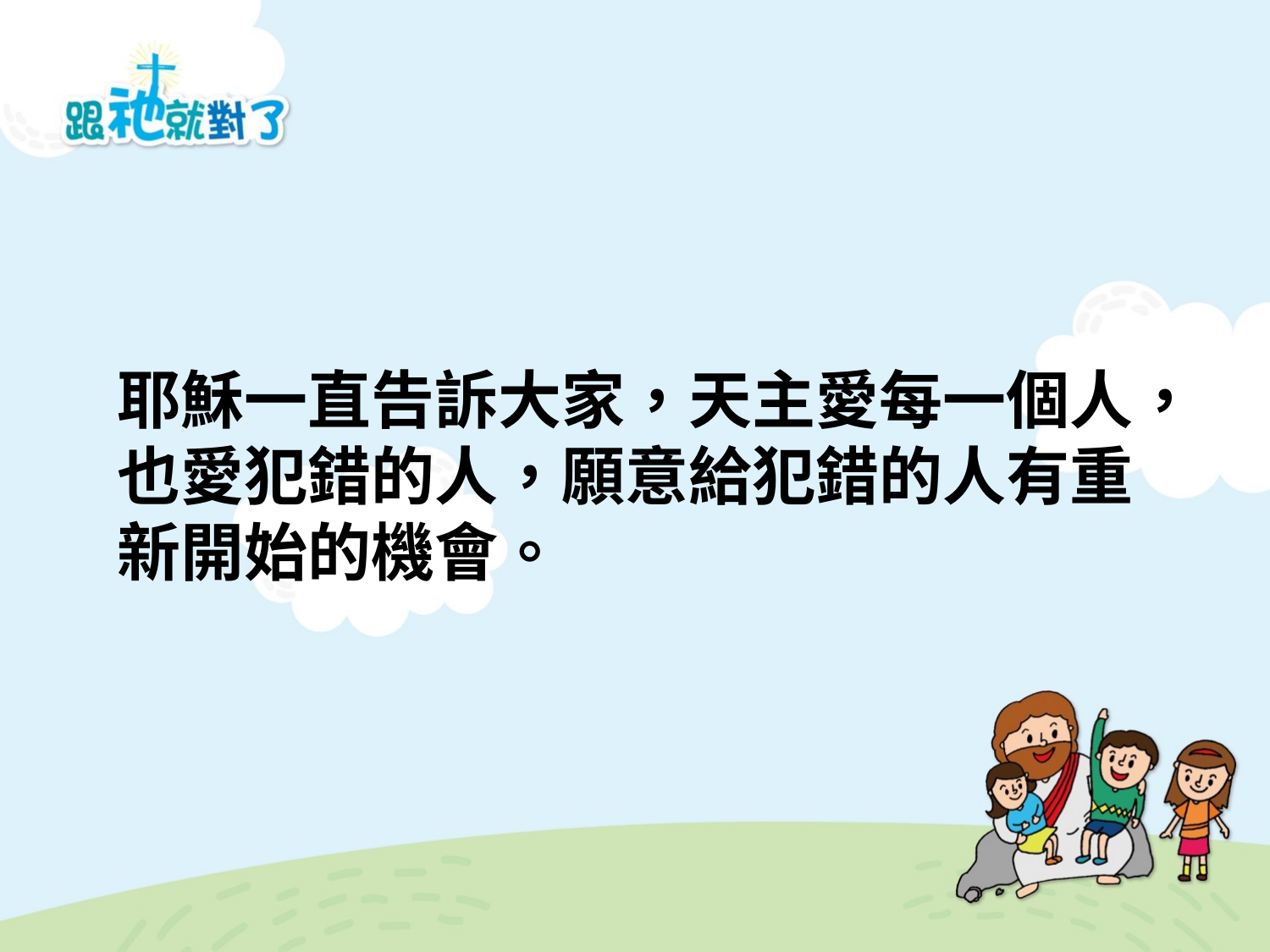

耶穌一直告訴大家，天主愛每一個人，也愛犯錯的人，願意給犯錯的人有重新開始的機會。